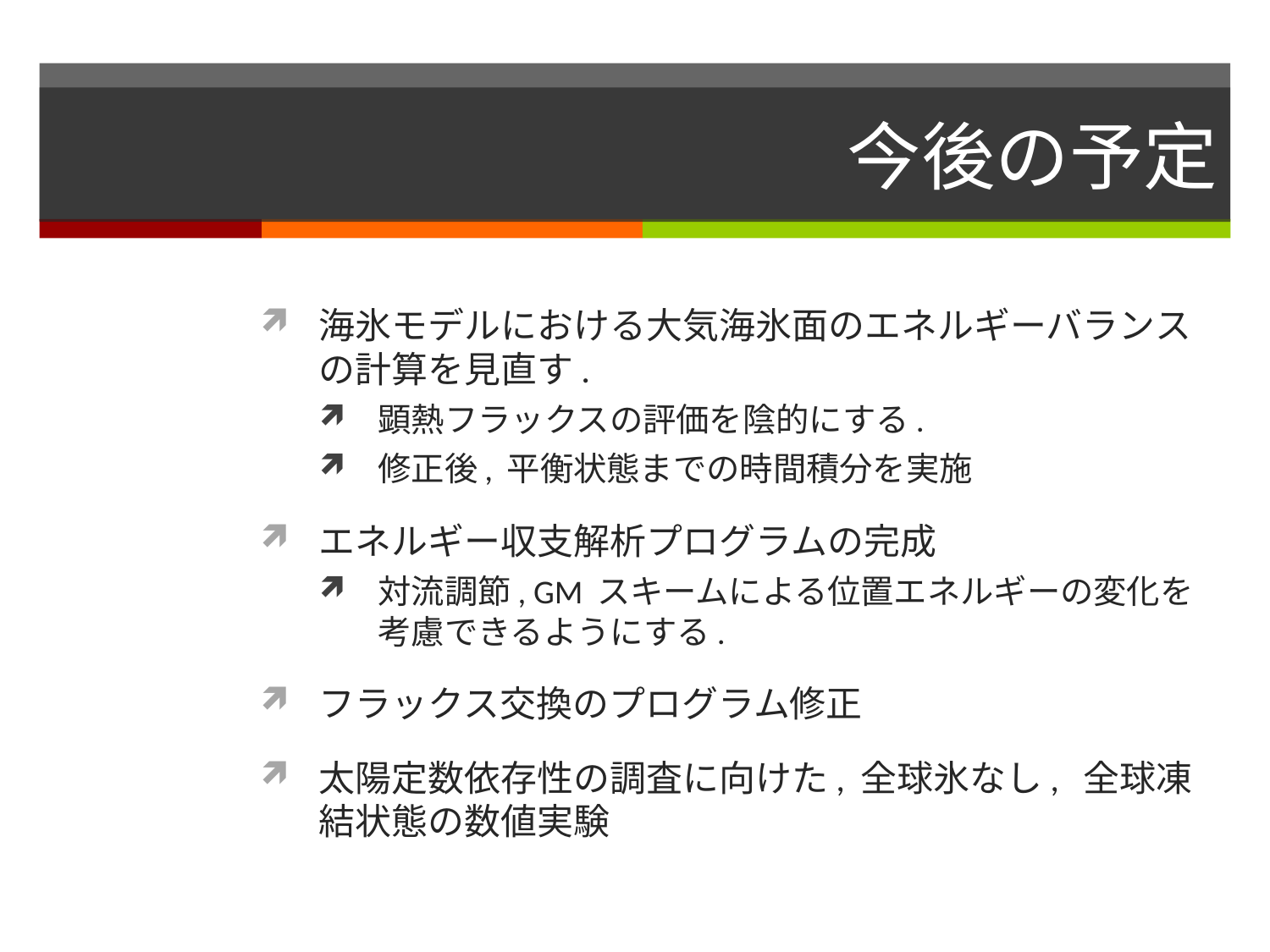

# 今後の予定
海氷モデルにおける大気海氷面のエネルギーバランスの計算を見直す.
顕熱フラックスの評価を陰的にする.
修正後, 平衡状態までの時間積分を実施
エネルギー収支解析プログラムの完成
対流調節, GM スキームによる位置エネルギーの変化を考慮できるようにする.
フラックス交換のプログラム修正
太陽定数依存性の調査に向けた, 全球氷なし,  全球凍結状態の数値実験